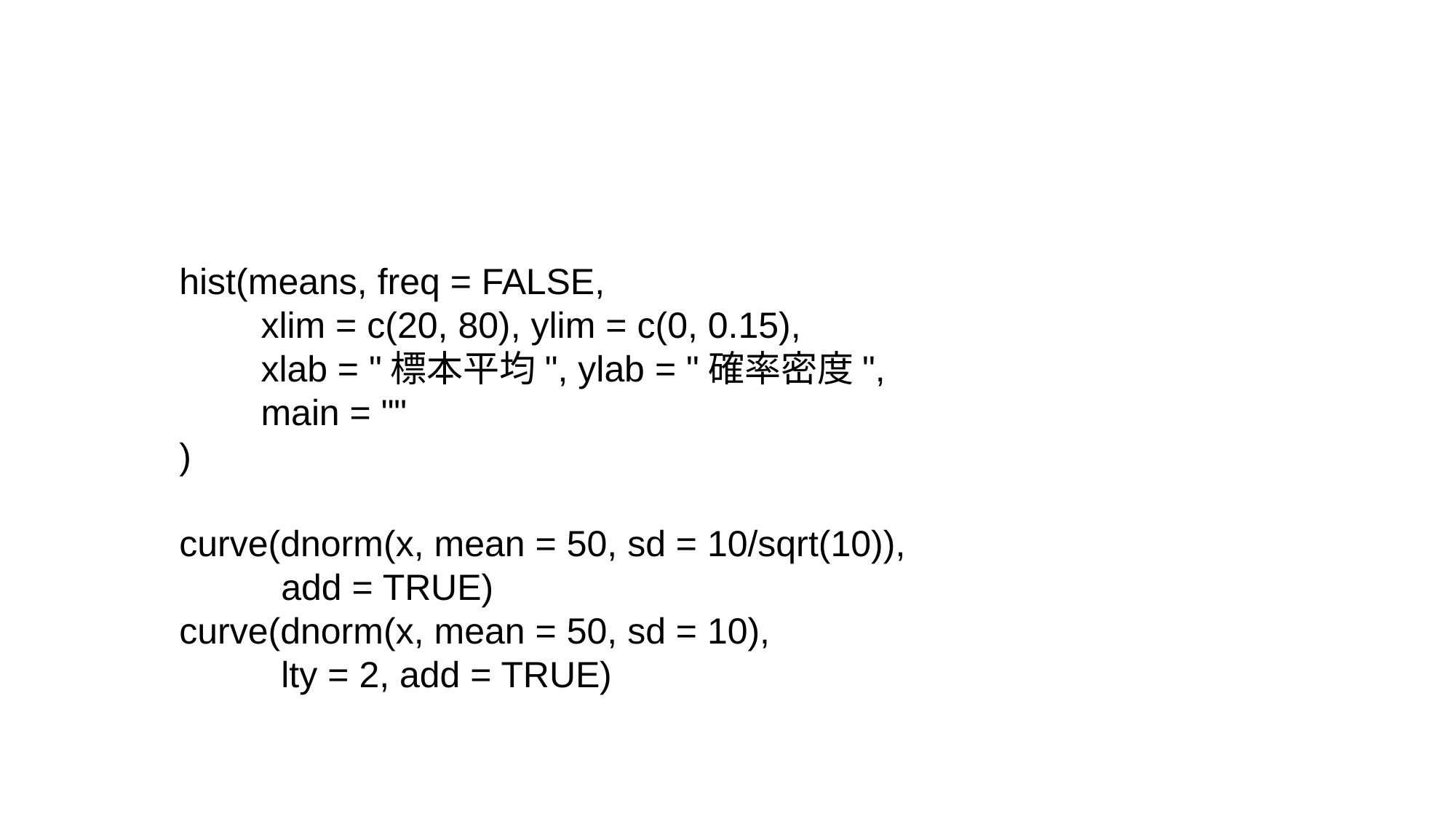

#
hist(means, freq = FALSE,
        xlim = c(20, 80), ylim = c(0, 0.15),
        xlab = "標本平均", ylab = "確率密度",
        main = ""
)

curve(dnorm(x, mean = 50, sd = 10/sqrt(10)),
          add = TRUE)
curve(dnorm(x, mean = 50, sd = 10),
          lty = 2, add = TRUE)